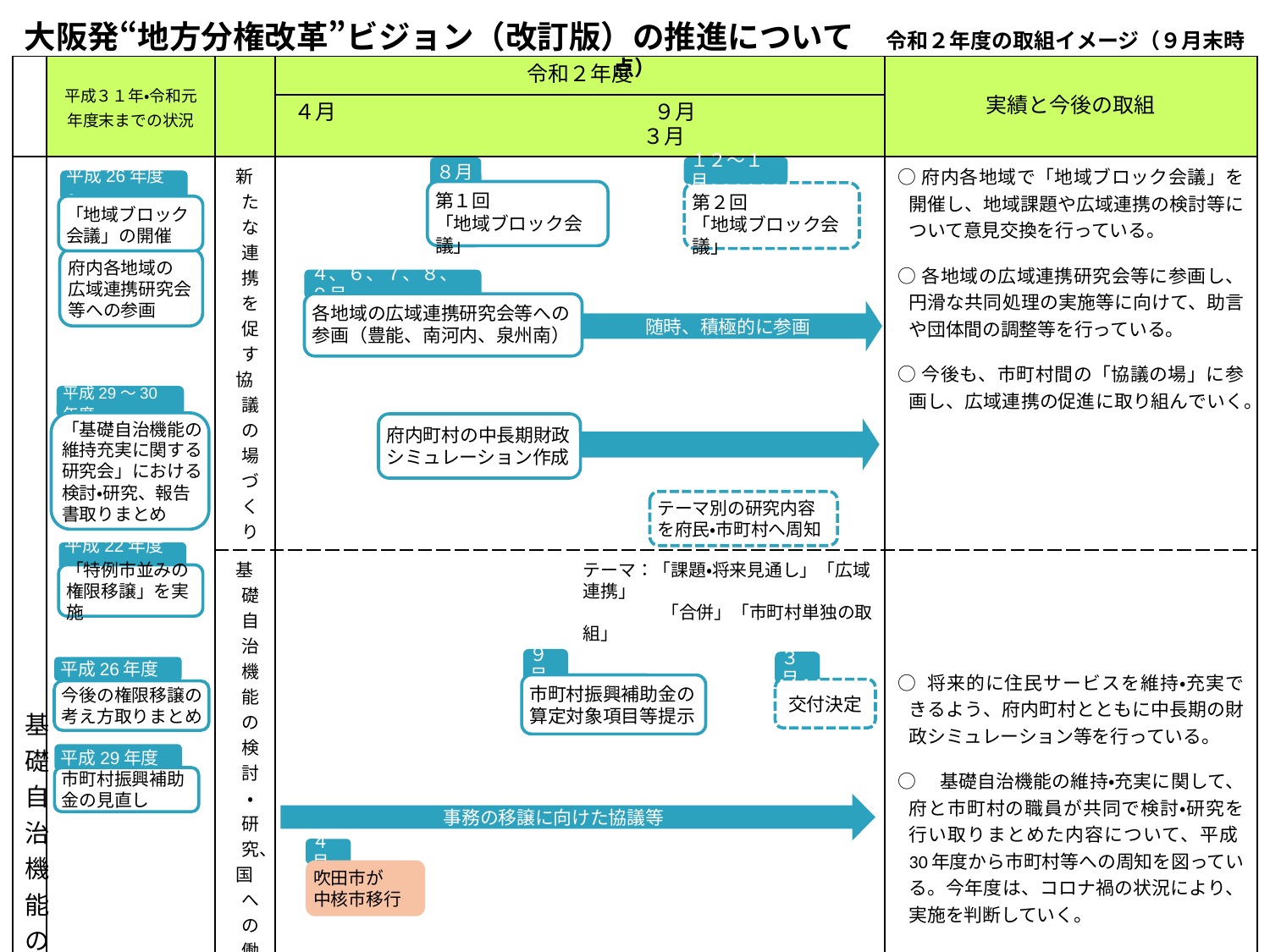

大阪発“地方分権改革”ビジョン（改訂版）の推進について　令和２年度の取組イメージ（９月末時点）
|  | 平成３１年・令和元年度末までの状況 |  | 令和２年度 | 実績と今後の取組 |
| --- | --- | --- | --- | --- |
|  |  |  | ４月　　　　　　　　　　　　　　　９月　　　　　　　　　　　　　　　　３月 |  |
| 基礎自治機能の充実 |  | 新たな連携を促す 協議の場づくり |  | ○府内各地域で「地域ブロック会議」を開催し、地域課題や広域連携の検討等について意見交換を行っている。 ○各地域の広域連携研究会等に参画し、円滑な共同処理の実施等に向けて、助言や団体間の調整等を行っている。 ○今後も、市町村間の「協議の場」に参画し、広域連携の促進に取り組んでいく。 |
|  |  | 基礎自治機能の検討・研究、 国への働きかけ |  | ○ 将来的に住民サービスを維持・充実できるよう、府内町村とともに中長期の財政シミュレーション等を行っている。 ○　基礎自治機能の維持・充実に関して、府と市町村の職員が共同で検討・研究を行い取りまとめた内容について、平成30年度から市町村等への周知を図っている。今年度は、コロナ禍の状況により、実施を判断していく。 |
|  |  | 府からの インセンティブ強化 |  | ○平成29年度から、市町村間連携を含む分権改革推進の取組に対して、補助金を重点配分しており、今年度も同様の方針で配分予定である。補助金が新たな連携に向けた効果的なインセンティブとなるよう、状況に応じて見直しながら運用していく。 |
|  |  | 市町村への 権限移譲等 |  | ○ 市町村から申出があった新たな事務の移譲について、協議・調整を行っている。 ○ 中核市に移行した市に対して、必要に応じてアフターフォローを行っていく。 |
８月
第１回
「地域ブロック会議」
１２～１月
第２回
「地域ブロック会議」
平成26年度～
「地域ブロック
会議」の開催
府内各地域の
広域連携研究会
等への参画
４、６、７、８、９月
各地域の広域連携研究会等への参画（豊能、南河内、泉州南）
随時、積極的に参画
平成29～30年度
「基礎自治機能の維持充実に関する研究会」における検討・研究、報告書取りまとめ
府内町村の中長期財政シミュレーション作成

テーマ別の研究内容を府民・市町村へ周知
平成22年度～
「特例市並みの
権限移譲」を実施
テーマ：「課題・将来見通し」「広域連携」
　　　　  「合併」「市町村単独の取組」
９月
市町村振興補助金の算定対象項目等提示
３月
交付決定
平成26年度
今後の権限移譲の考え方取りまとめ
平成29年度
市町村振興補助金の見直し
事務の移譲に向けた協議等
４月
吹田市が
中核市移行